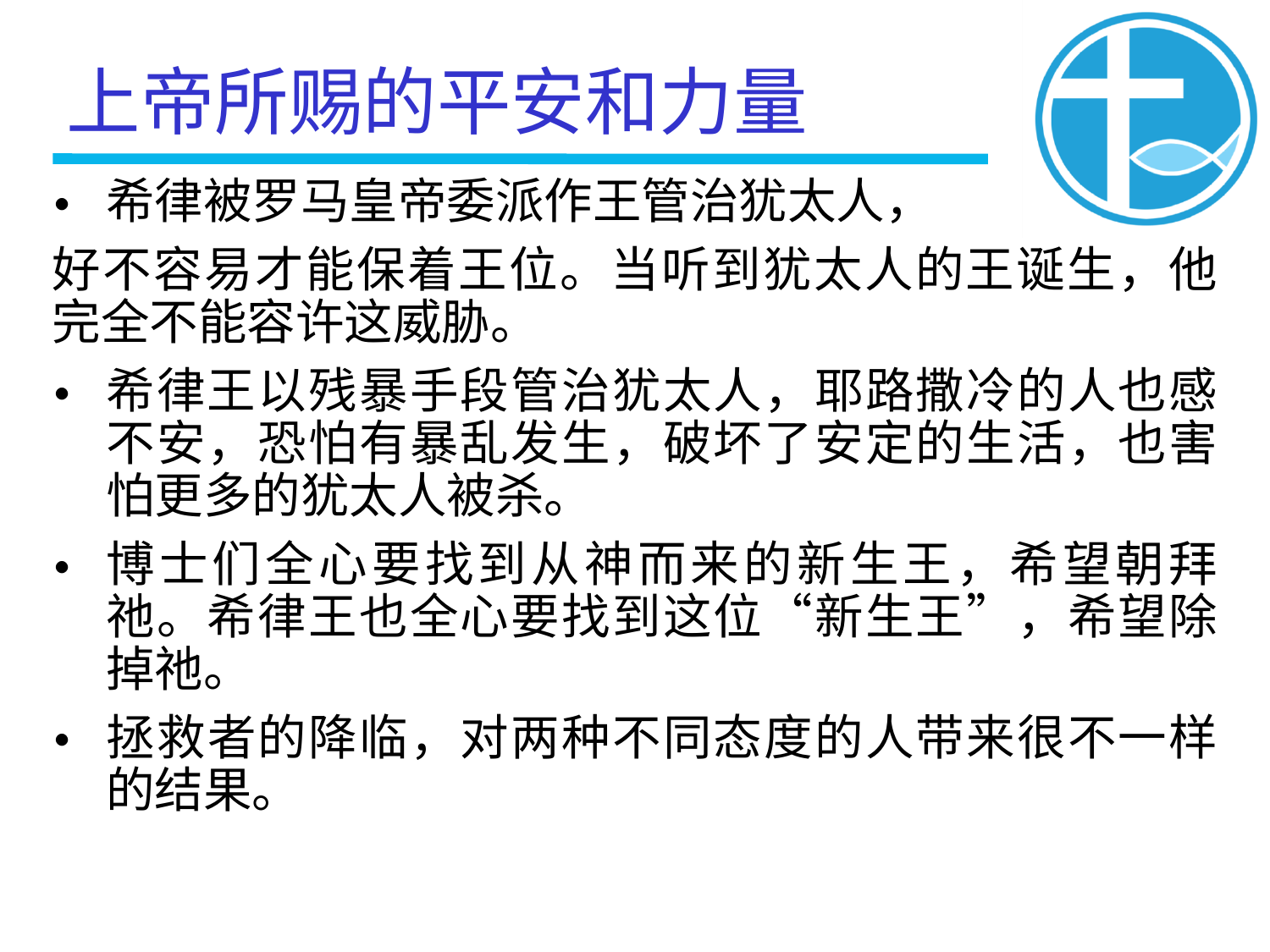

上帝所赐的平安和力量
希律被罗马皇帝委派作王管治犹太人，
好不容易才能保着王位。当听到犹太人的王诞生，他完全不能容许这威胁。
希律王以残暴手段管治犹太人，耶路撒冷的人也感不安，恐怕有暴乱发生，破坏了安定的生活，也害怕更多的犹太人被杀。
博士们全心要找到从神而来的新生王，希望朝拜祂。希律王也全心要找到这位“新生王”，希望除掉祂。
拯救者的降临，对两种不同态度的人带来很不一样的结果。